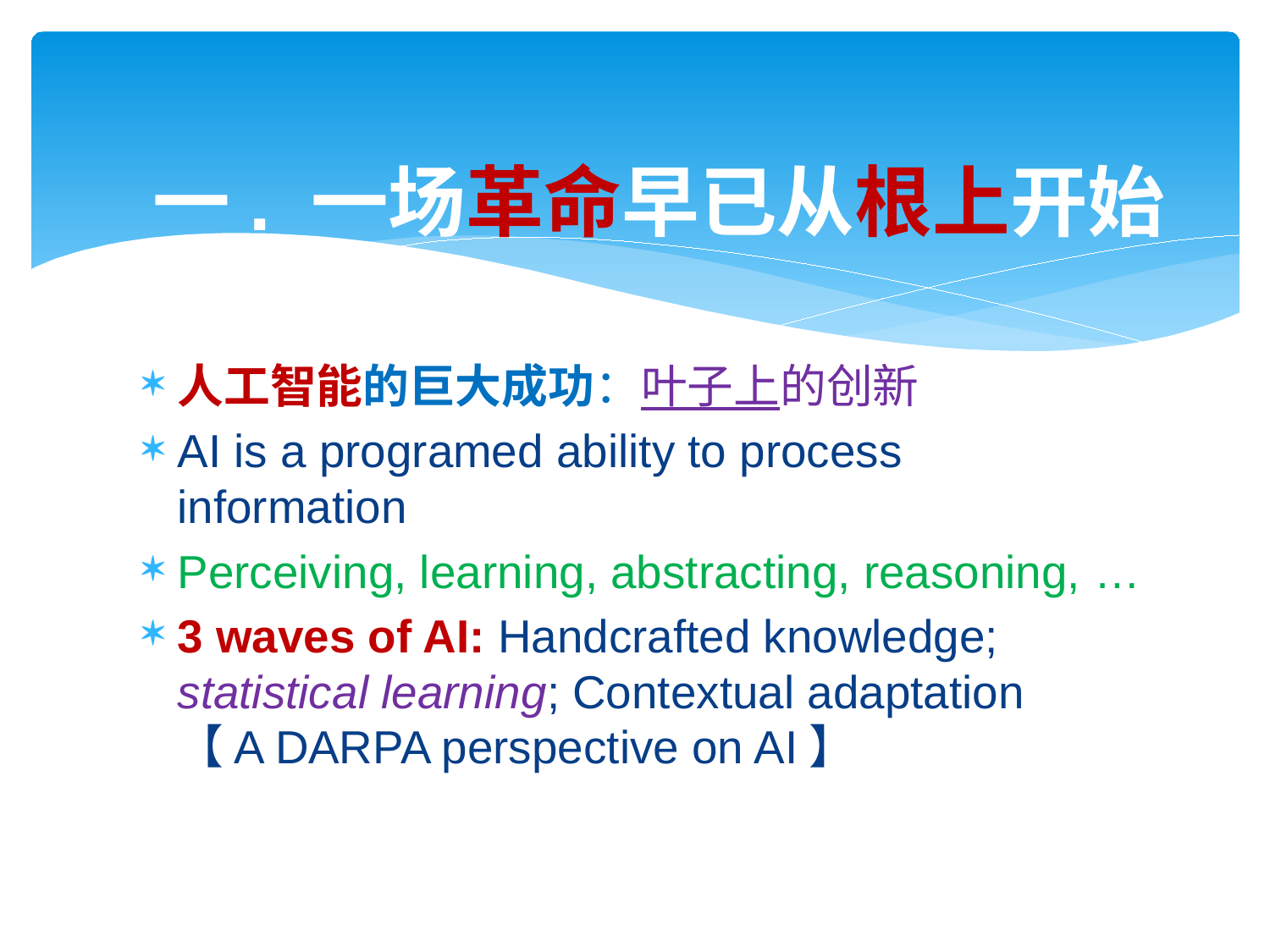

# 一. 一场革命早已从根上开始
人工智能的巨大成功：叶子上的创新
AI is a programed ability to process information
Perceiving, learning, abstracting, reasoning, …
3 waves of AI: Handcrafted knowledge; statistical learning; Contextual adaptation  【A DARPA perspective on AI】